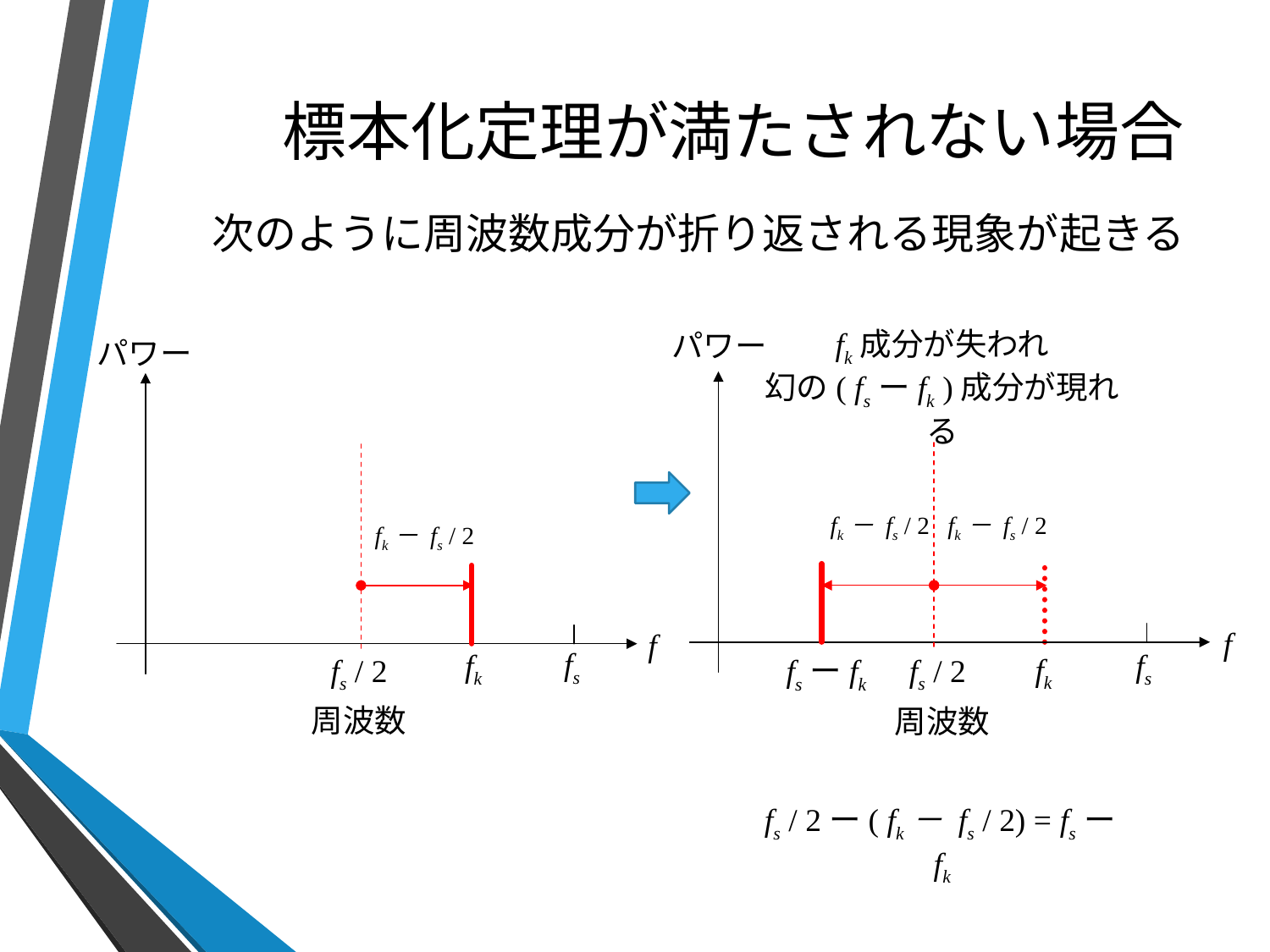

# 標本化定理が満たされない場合
次のように周波数成分が折り返される現象が起きる
fk成分が失われ
幻の( fsーfk )成分が現れる
パワー
パワー

fk－ fs / 2
fk－ fs / 2
fk－ fs / 2
f
f
fs
fk
fs
fk
fs / 2
fs / 2
fsーfk
周波数
周波数
fs / 2ー( fk－ fs / 2) = fsーfk